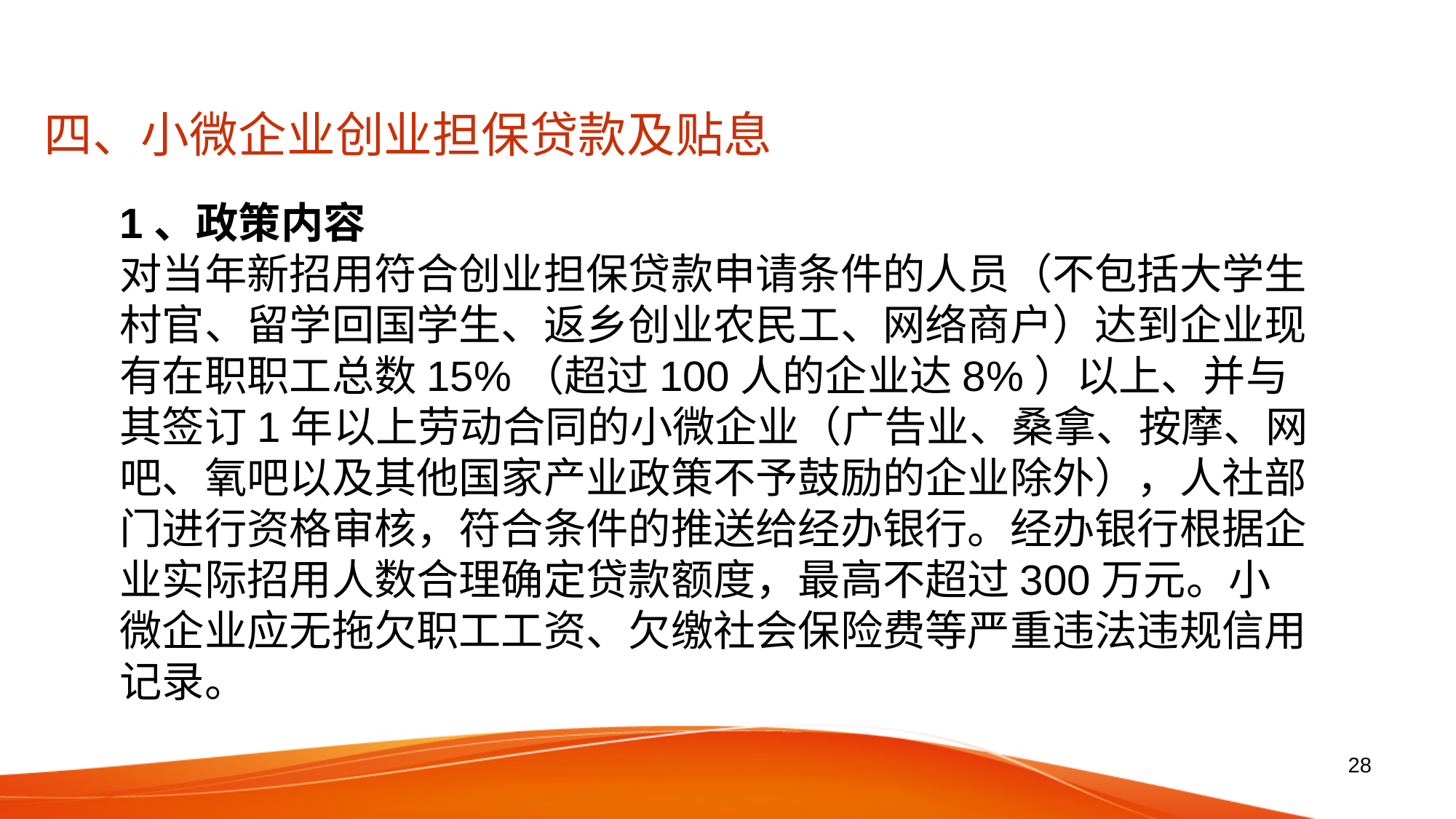

# 四、小微企业创业担保贷款及贴息
1、政策内容
对当年新招用符合创业担保贷款申请条件的人员（不包括大学生村官、留学回国学生、返乡创业农民工、网络商户）达到企业现有在职职工总数15%（超过100人的企业达8%）以上、并与其签订1年以上劳动合同的小微企业（广告业、桑拿、按摩、网吧、氧吧以及其他国家产业政策不予鼓励的企业除外），人社部门进行资格审核，符合条件的推送给经办银行。经办银行根据企业实际招用人数合理确定贷款额度，最高不超过300万元。小微企业应无拖欠职工工资、欠缴社会保险费等严重违法违规信用记录。
28